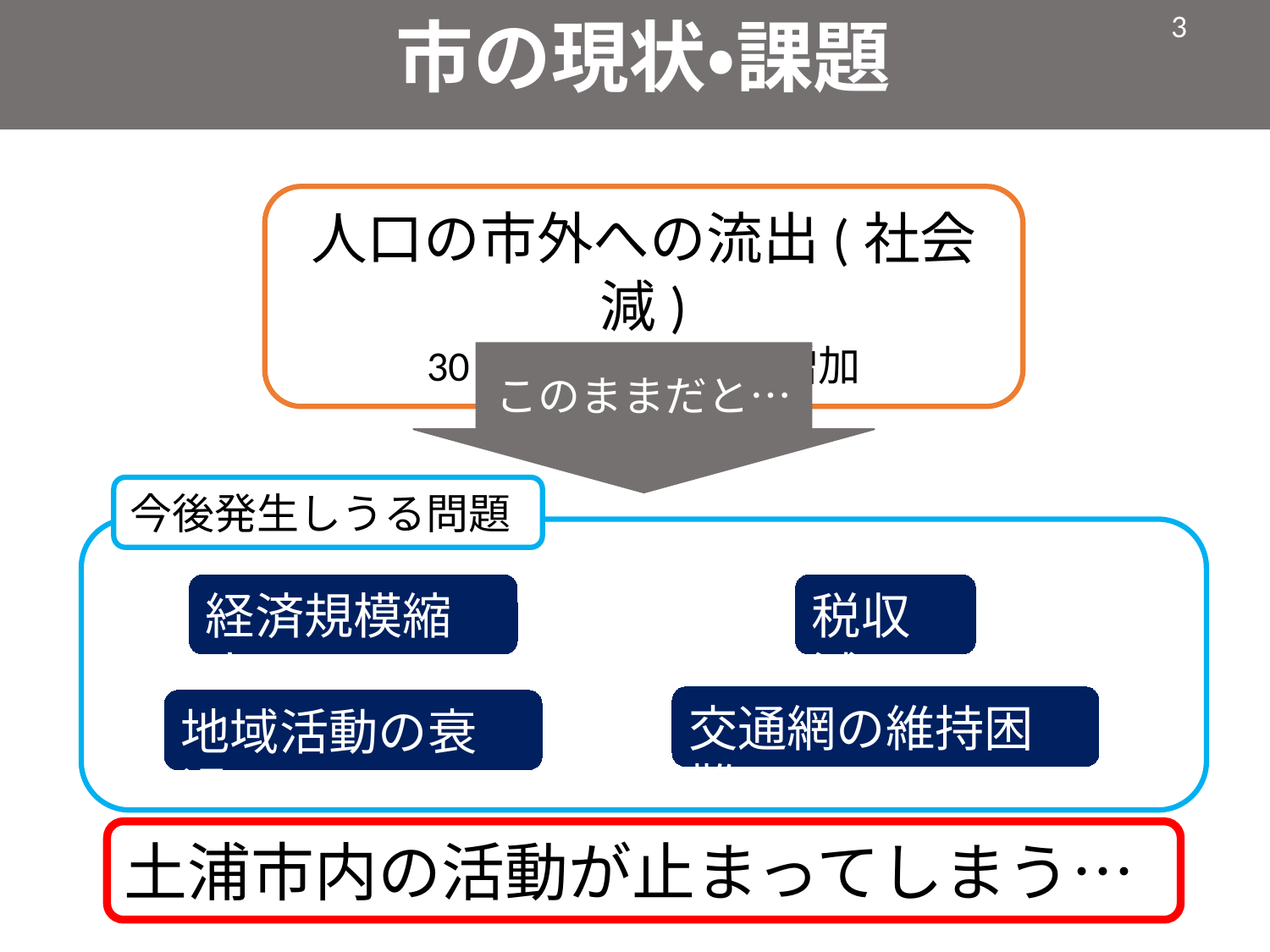

市の現状・課題
人口の市外への流出(社会減)
30代人口の転出が増加
このままだと…
今後発生しうる問題

経済規模縮小
税収減
交通網の維持困難
地域活動の衰退
土浦市内の活動が止まってしまう…